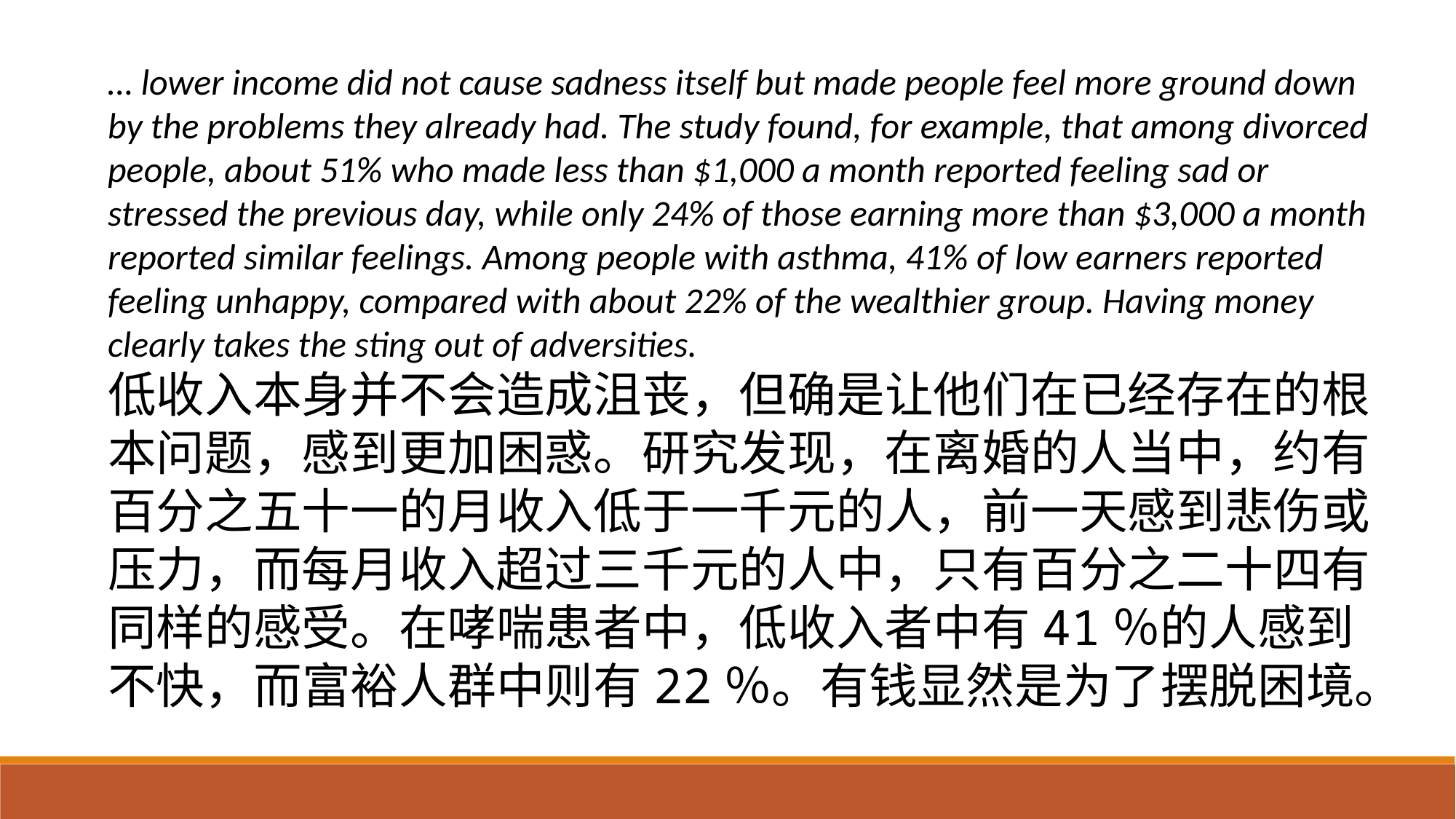

… lower income did not cause sadness itself but made people feel more ground down by the problems they already had. The study found, for example, that among divorced people, about 51% who made less than $1,000 a month reported feeling sad or stressed the previous day, while only 24% of those earning more than $3,000 a month reported similar feelings. Among people with asthma, 41% of low earners reported feeling unhappy, compared with about 22% of the wealthier group. Having money clearly takes the sting out of adversities.
低收入本身并不会造成沮丧，但确是让他们在已经存在的根本问题，感到更加困惑。研究发现，在离婚的人当中，约有百分之五十一的月收入低于一千元的人，前一天感到悲伤或压力，而每月收入超过三千元的人中，只有百分之二十四有同样的感受。在哮喘患者中，低收入者中有41％的人感到不快，而富裕人群中则有22％。有钱显然是为了摆脱困境。